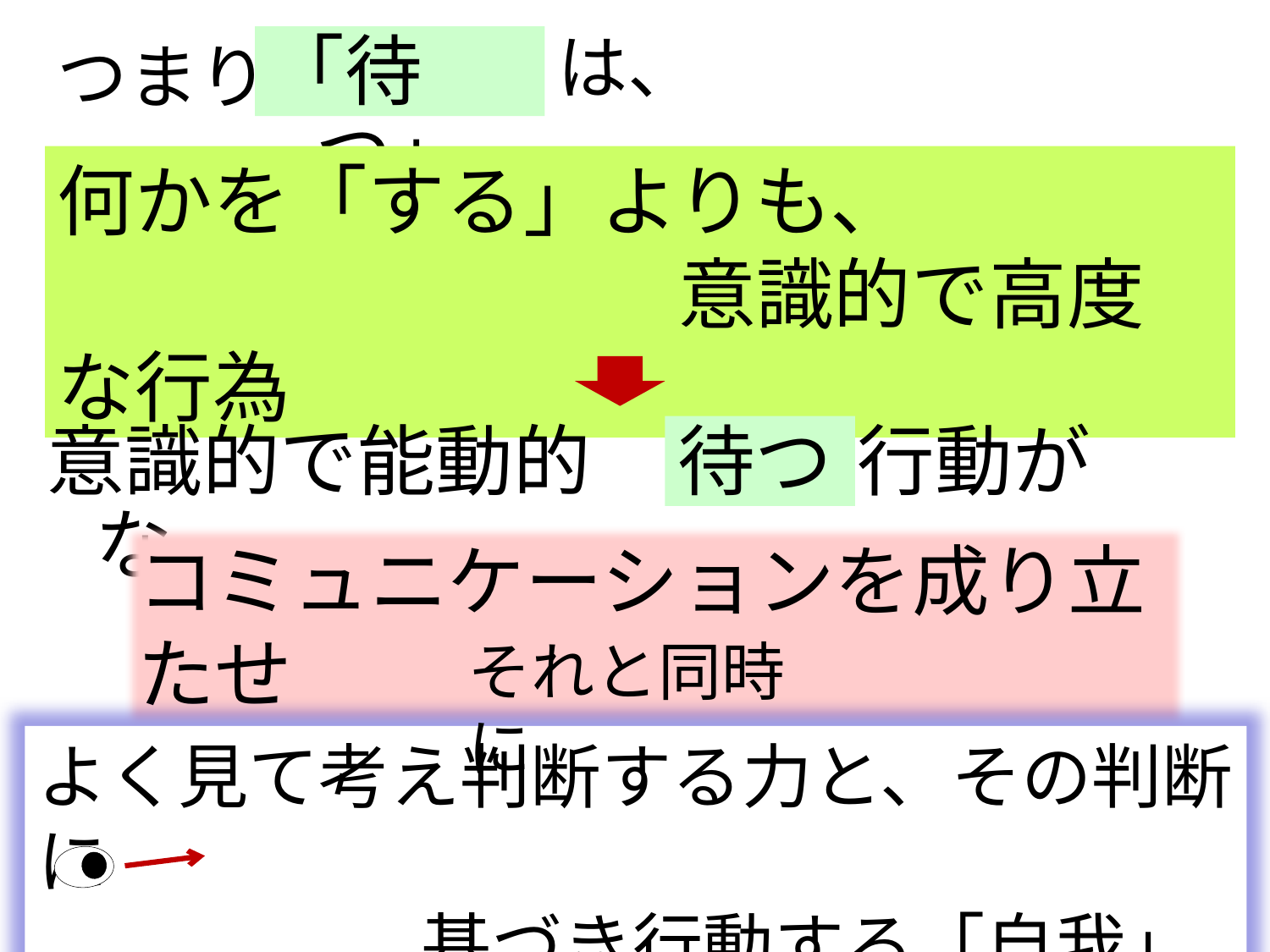

「待つ」
つまり
は、
何かを「する」よりも、
　　　　　　　　意識的で高度な行為

意識的で能動的な
待つ
行動が
コミュニケーションを成り立たせ
それと同時に
よく見て考え判断する力と、その判断に
　　　　　　基づき行動する「自我」を育てる